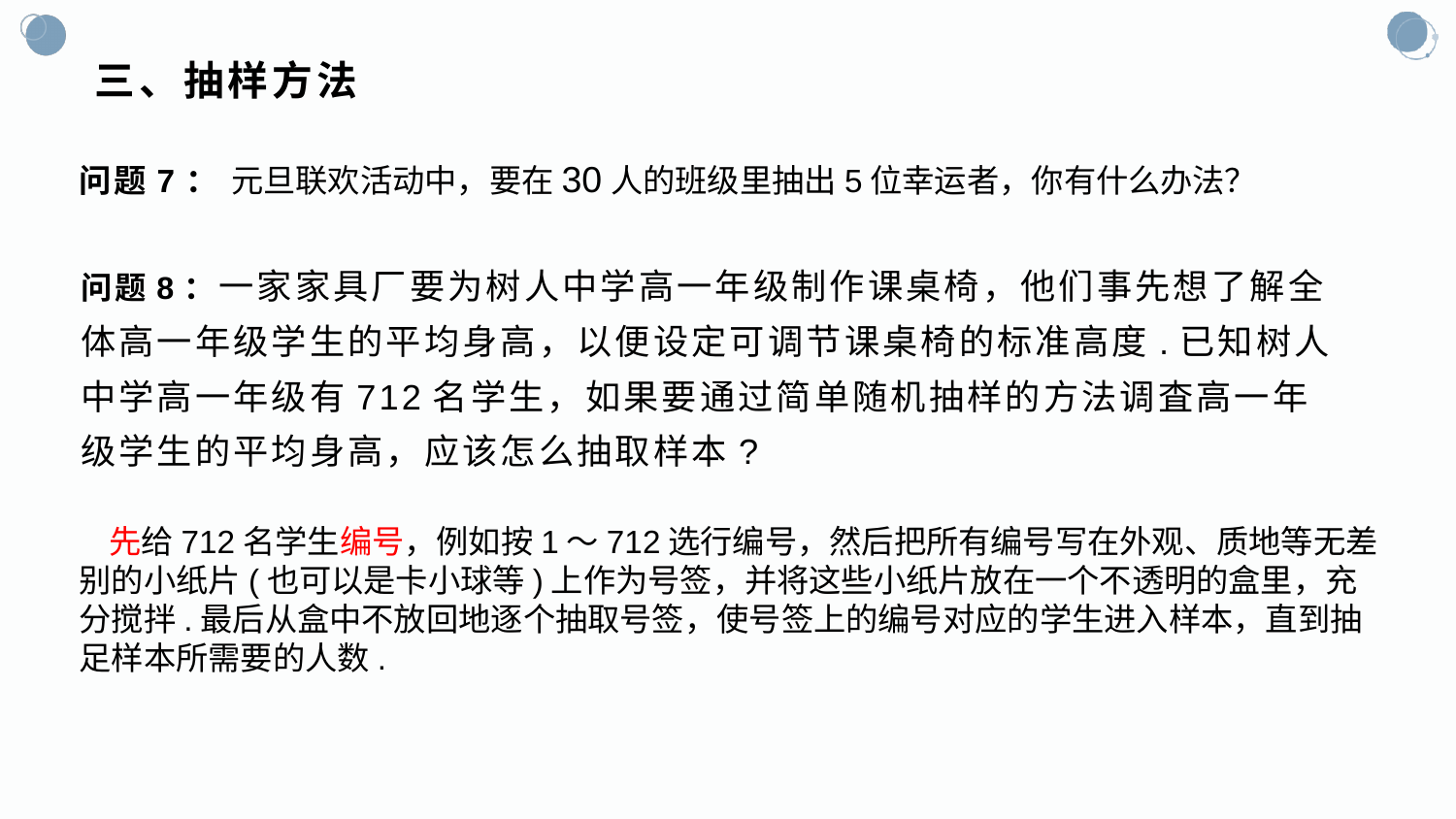

# 三、抽样方法
问题7： 元旦联欢活动中，要在30人的班级里抽出5位幸运者，你有什么办法？
问题8：一家家具厂要为树人中学高一年级制作课桌椅，他们事先想了解全体高一年级学生的平均身高，以便设定可调节课桌椅的标准高度.已知树人中学高一年级有712名学生，如果要通过简单随机抽样的方法调査高一年级学生的平均身高，应该怎么抽取样本?
   先给712名学生编号，例如按1～712选行编号，然后把所有编号写在外观、质地等无差别的小纸片(也可以是卡小球等)上作为号签，并将这些小纸片放在一个不透明的盒里，充分搅拌.最后从盒中不放回地逐个抽取号签，使号签上的编号对应的学生进入样本，直到抽足样本所需要的人数.